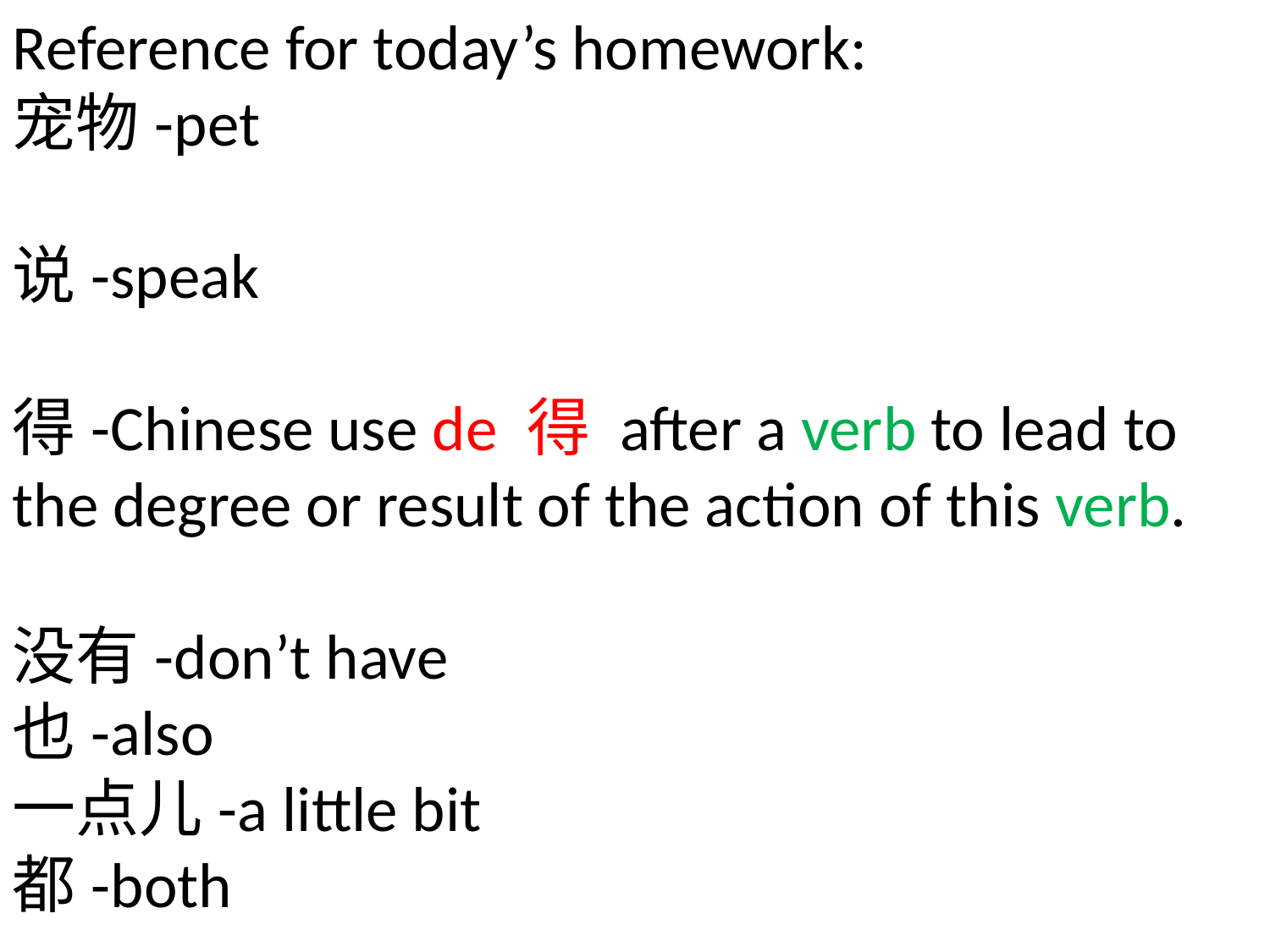

Reference for today’s homework:
宠物-pet

说-speak

得-Chinese use de 得 after a verb to lead to the degree or result of the action of this verb.

没有-don’t have
也-also
一点儿-a little bit
都-both